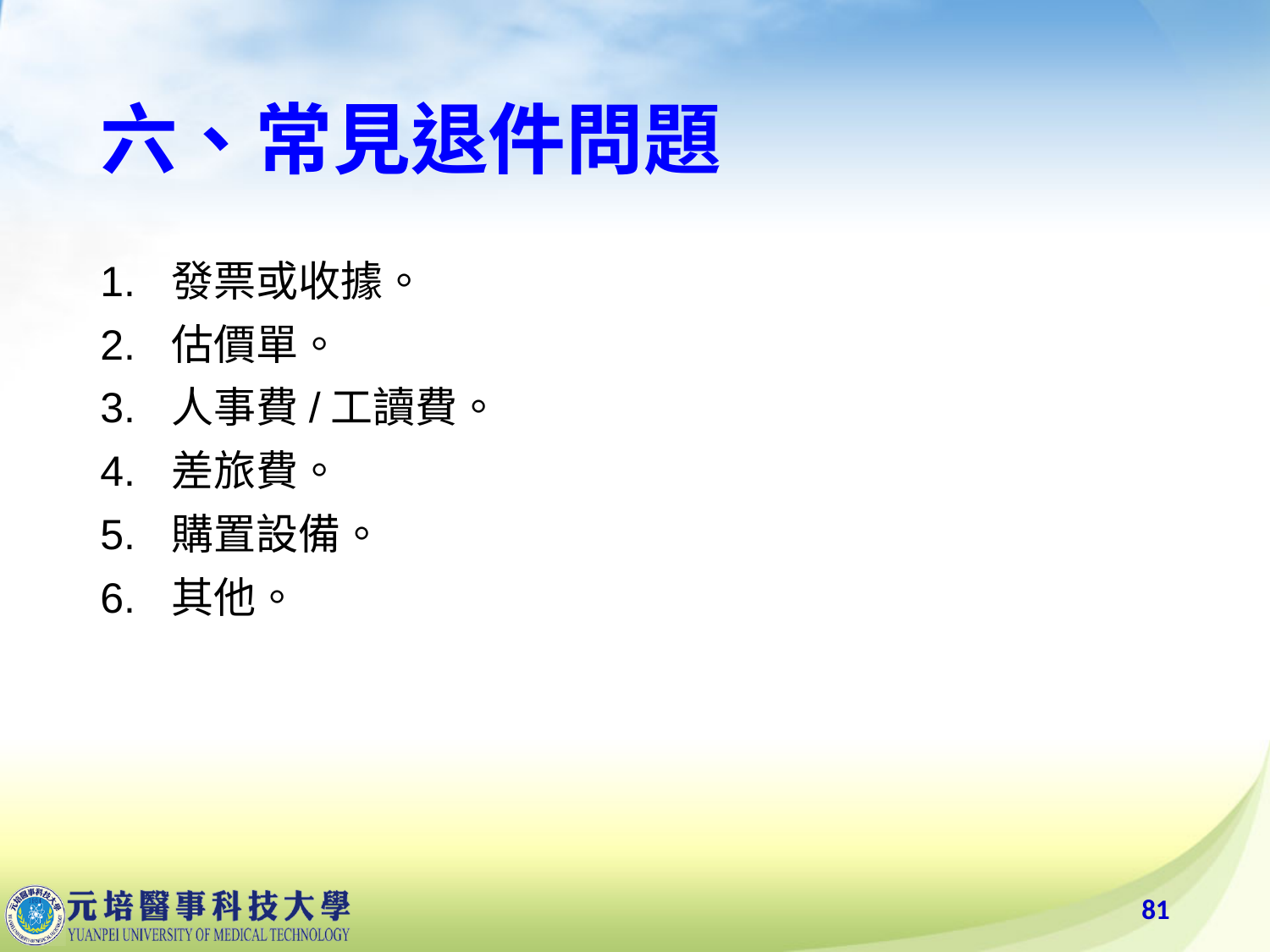

# 六、常見退件問題
發票或收據。
估價單。
人事費/工讀費。
差旅費。
購置設備。
其他。

81